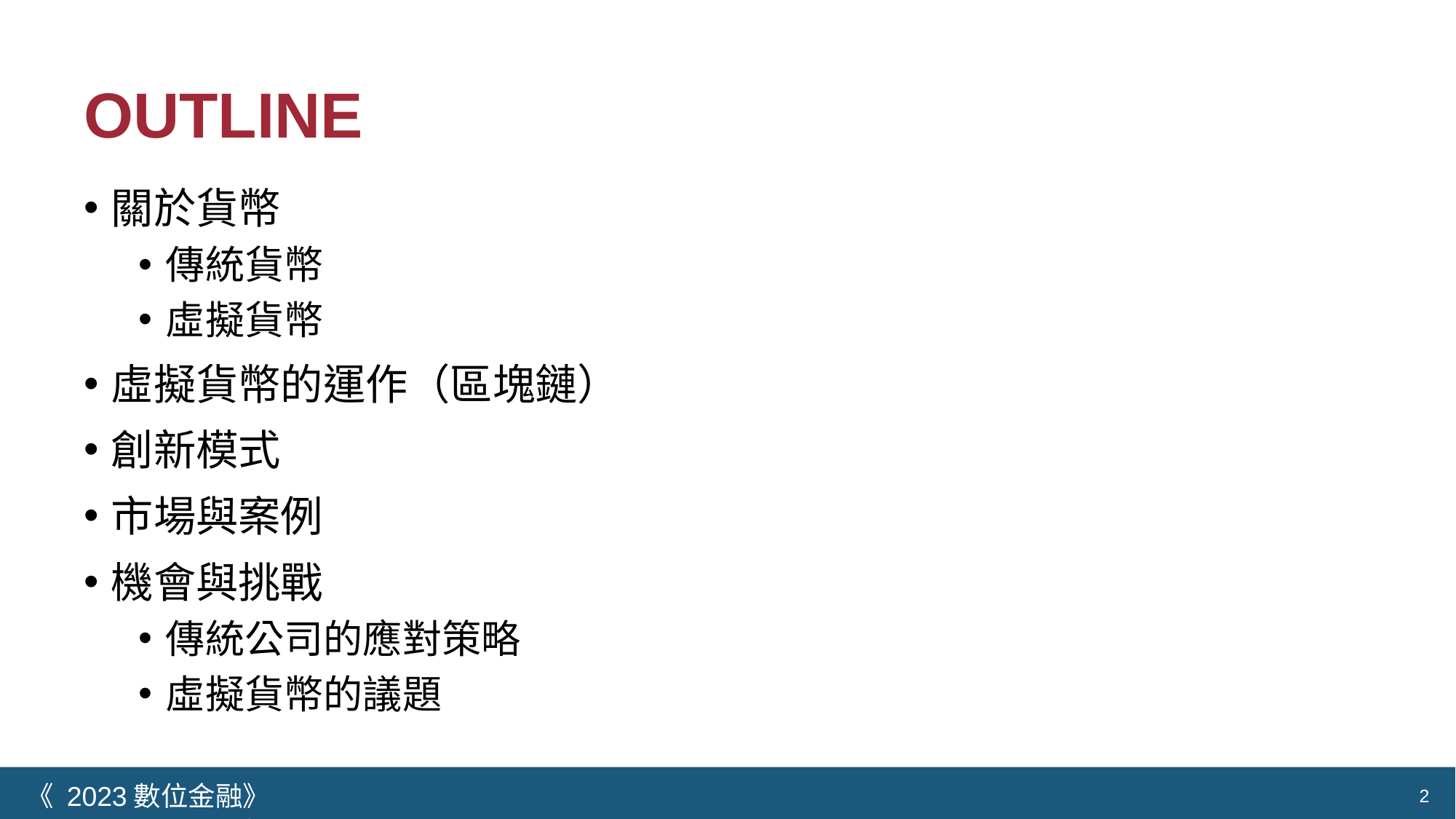

# OUTLINE
關於貨幣
傳統貨幣
虛擬貨幣
虛擬貨幣的運作（區塊鏈）
創新模式
市場與案例
機會與挑戰
傳統公司的應對策略
虛擬貨幣的議題
《 2023數位金融》                                                                                                                                             	NYCU.IIM.IEBI Lab
2